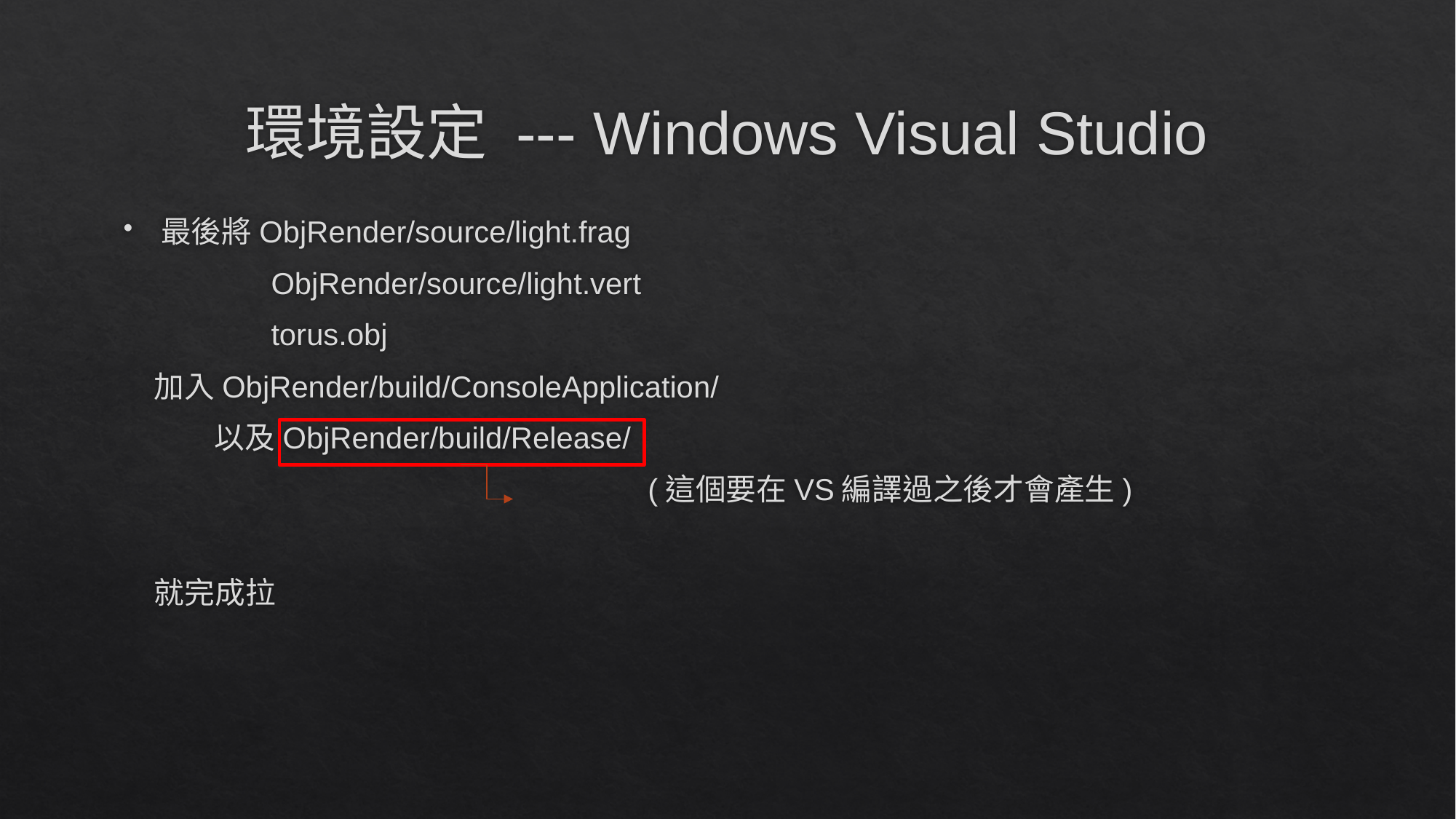

# 環境設定 --- Windows Visual Studio
最後將ObjRender/source/light.frag
	     ObjRender/source/light.vert
	     torus.obj
    加入ObjRender/build/ConsoleApplication/
             以及ObjRender/build/Release/
		                                     (這個要在VS編譯過之後才會產生)

    就完成拉